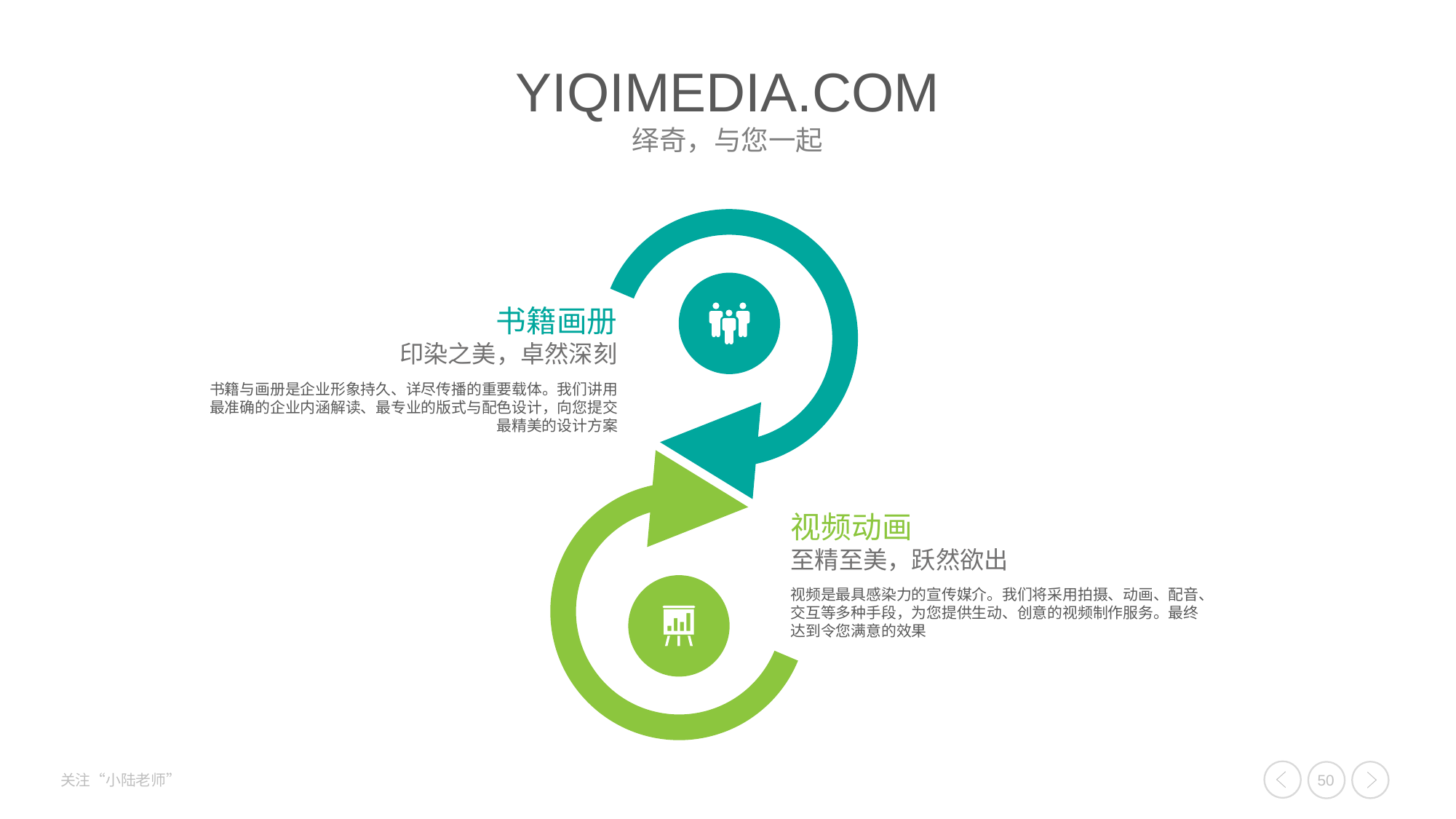

书籍画册
印染之美，卓然深刻
书籍与画册是企业形象持久、详尽传播的重要载体。我们讲用最准确的企业内涵解读、最专业的版式与配色设计，向您提交最精美的设计方案
视频动画
至精至美，跃然欲出
视频是最具感染力的宣传媒介。我们将采用拍摄、动画、配音、交互等多种手段，为您提供生动、创意的视频制作服务。最终达到令您满意的效果